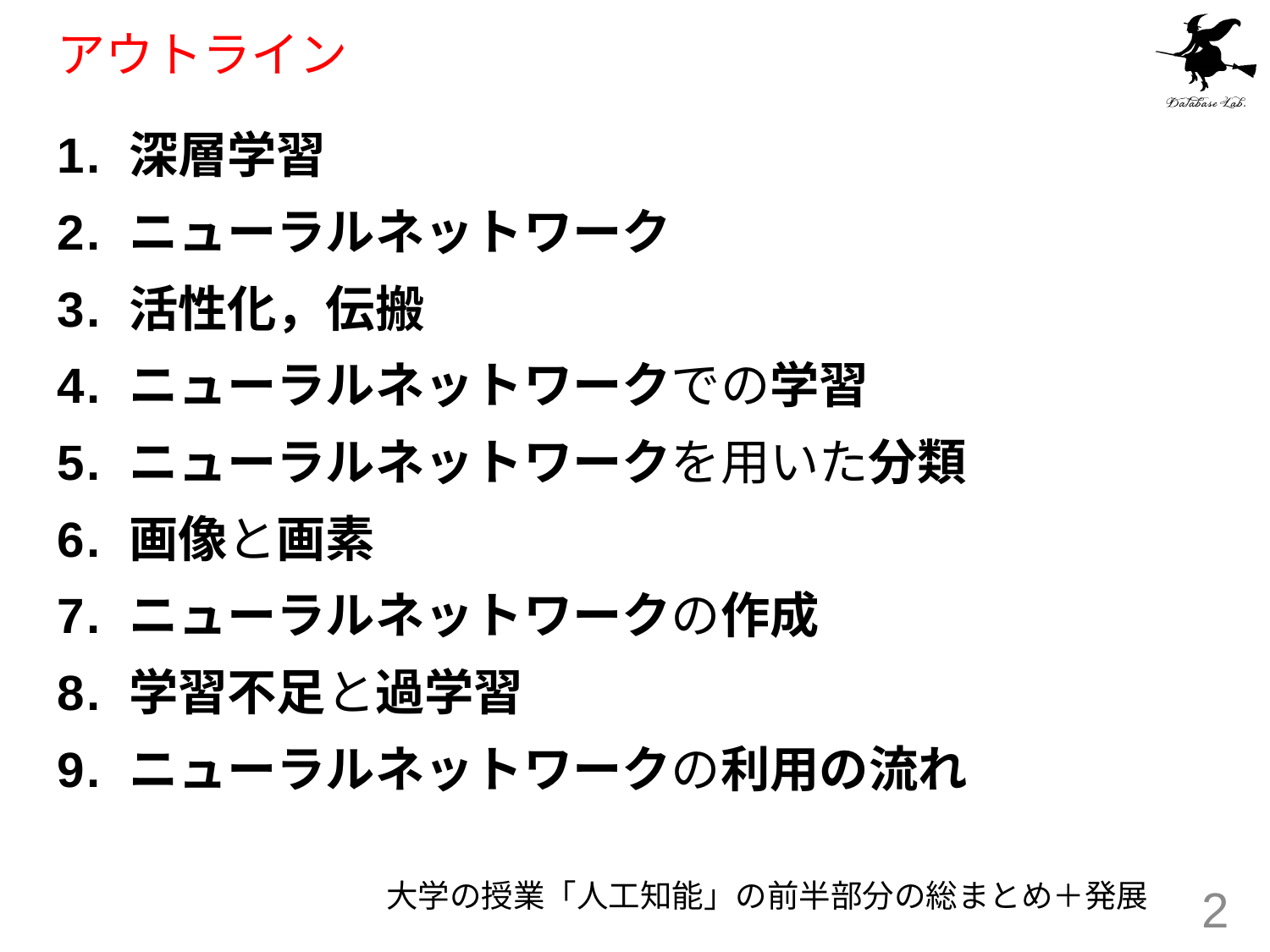

# アウトライン
深層学習
ニューラルネットワーク
活性化，伝搬
ニューラルネットワークでの学習
ニューラルネットワークを用いた分類
画像と画素
ニューラルネットワークの作成
学習不足と過学習
ニューラルネットワークの利用の流れ

大学の授業「人工知能」の前半部分の総まとめ＋発展
2